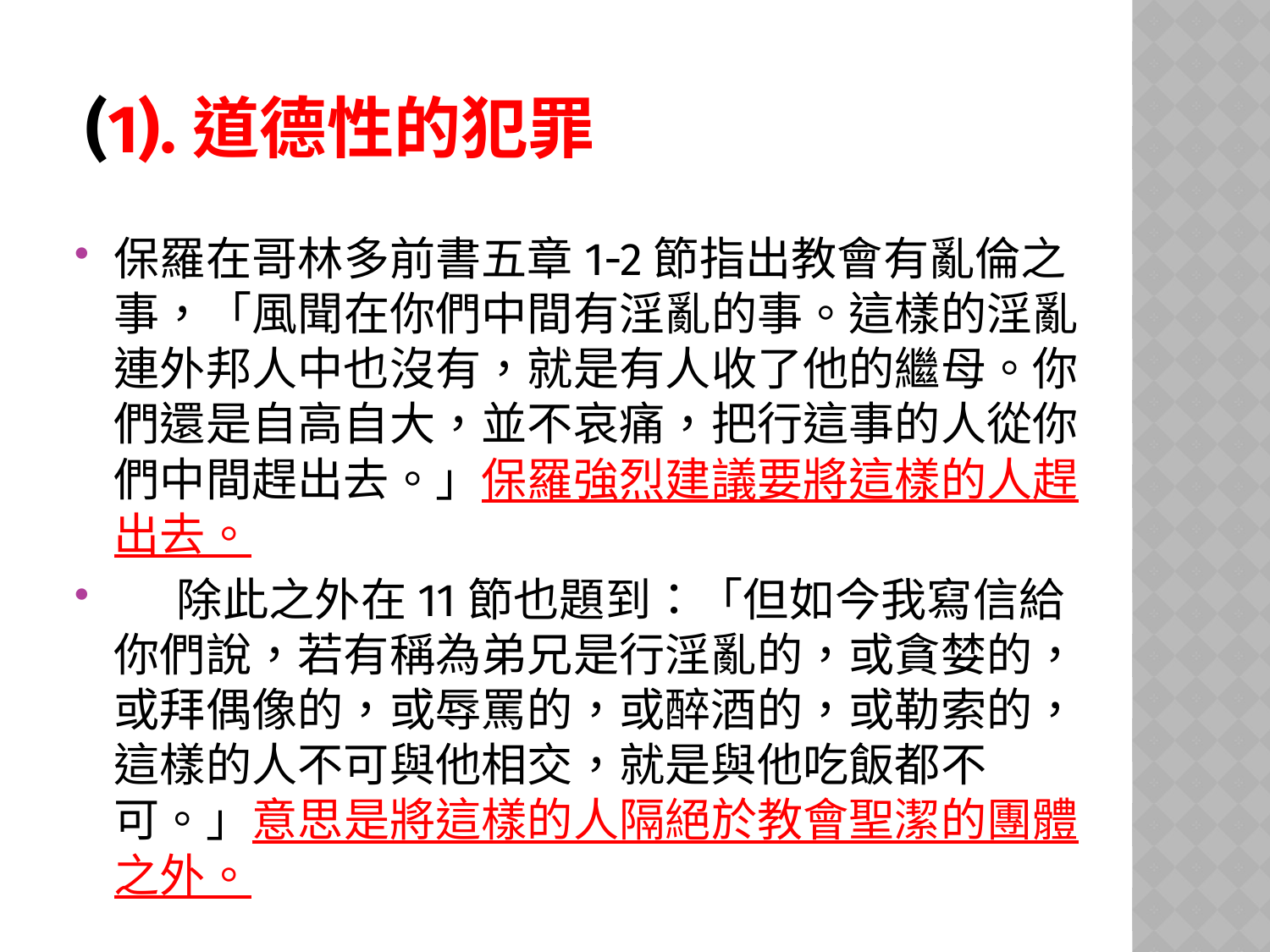

# (1).道德性的犯罪
保羅在哥林多前書五章1-2節指出教會有亂倫之事，「風聞在你們中間有淫亂的事。這樣的淫亂連外邦人中也沒有，就是有人收了他的繼母。你們還是自高自大，並不哀痛，把行這事的人從你們中間趕出去。」保羅強烈建議要將這樣的人趕出去。
     除此之外在11節也題到：「但如今我寫信給你們說，若有稱為弟兄是行淫亂的，或貪婪的，或拜偶像的，或辱罵的，或醉酒的，或勒索的，這樣的人不可與他相交，就是與他吃飯都不可。」意思是將這樣的人隔絕於教會聖潔的團體之外。